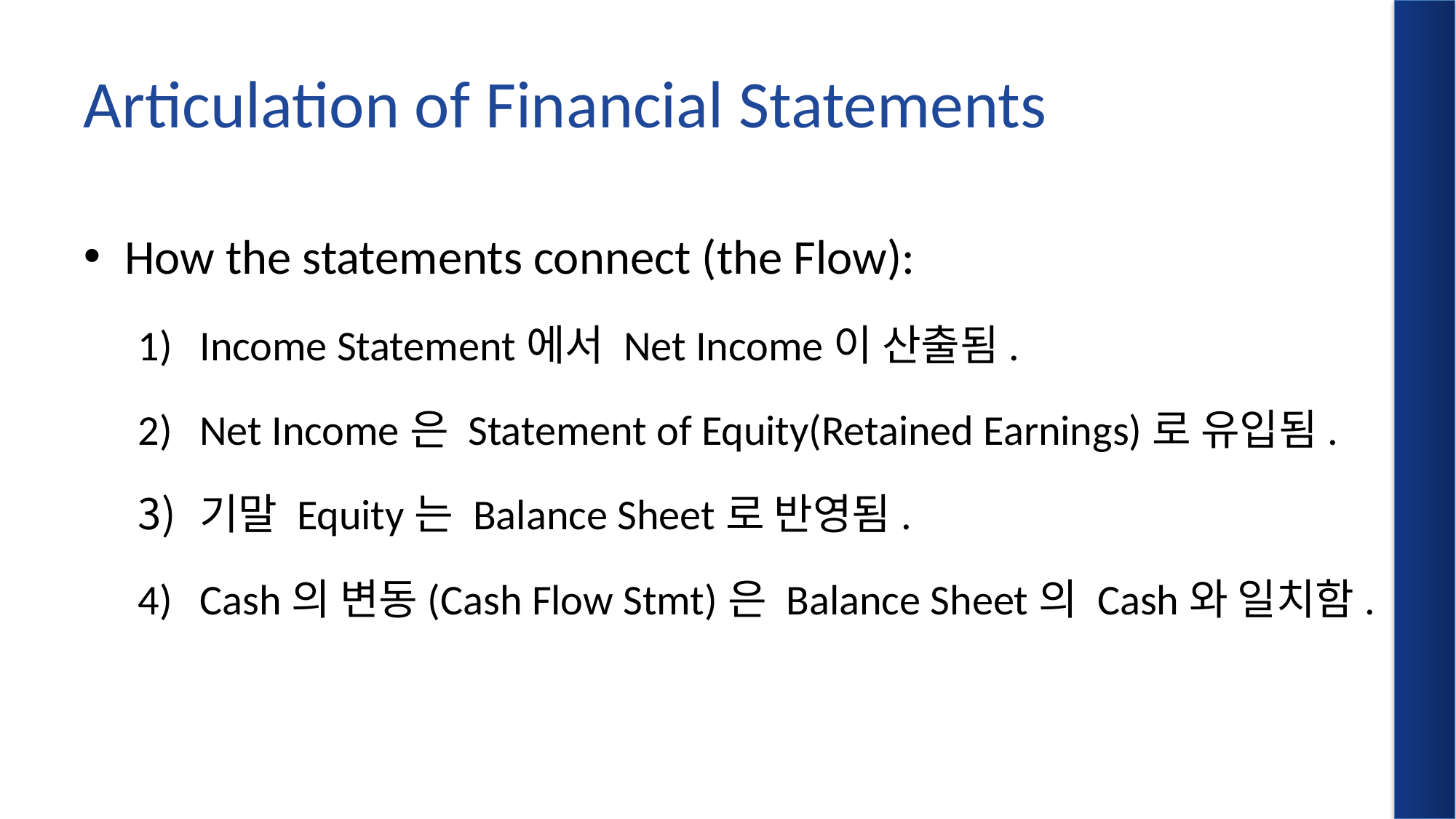

# Articulation of Financial Statements
How the statements connect (the Flow):
Income Statement에서 Net Income이 산출됨.
Net Income은 Statement of Equity(Retained Earnings)로 유입됨.
기말 Equity는 Balance Sheet로 반영됨.
Cash의 변동(Cash Flow Stmt)은 Balance Sheet의 Cash와 일치함.